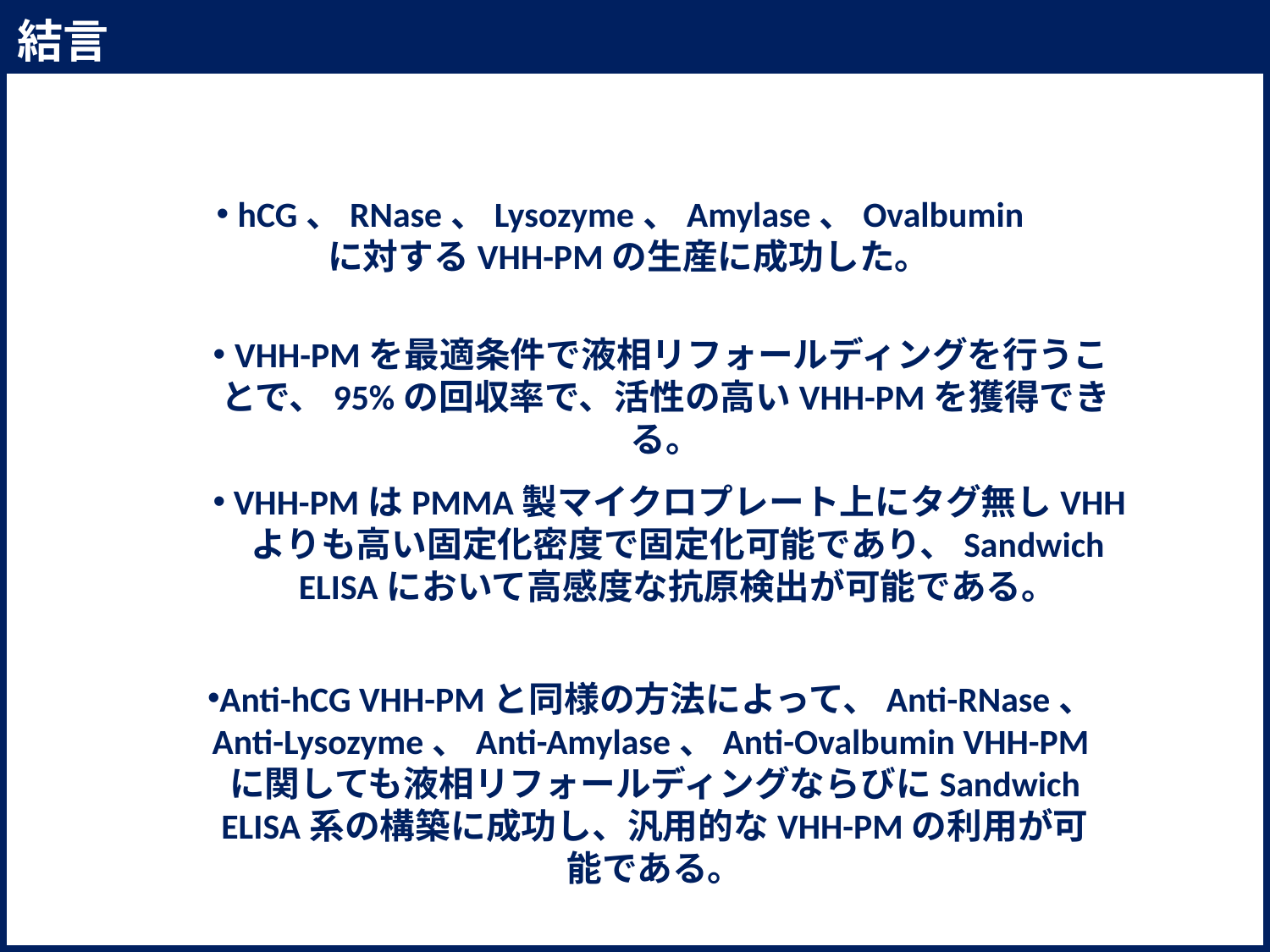

結言
hCG、RNase、Lysozyme、Amylase、Ovalbuminに対するVHH-PMの生産に成功した。
VHH-PMを最適条件で液相リフォールディングを行うことで、95%の回収率で、活性の高いVHH-PMを獲得できる。
VHH-PMはPMMA製マイクロプレート上にタグ無しVHHよりも高い固定化密度で固定化可能であり、Sandwich ELISAにおいて高感度な抗原検出が可能である。
Anti-hCG VHH-PMと同様の方法によって、Anti-RNase、Anti-Lysozyme、Anti-Amylase、Anti-Ovalbumin VHH-PMに関しても液相リフォールディングならびにSandwich ELISA系の構築に成功し、汎用的なVHH-PMの利用が可能である。